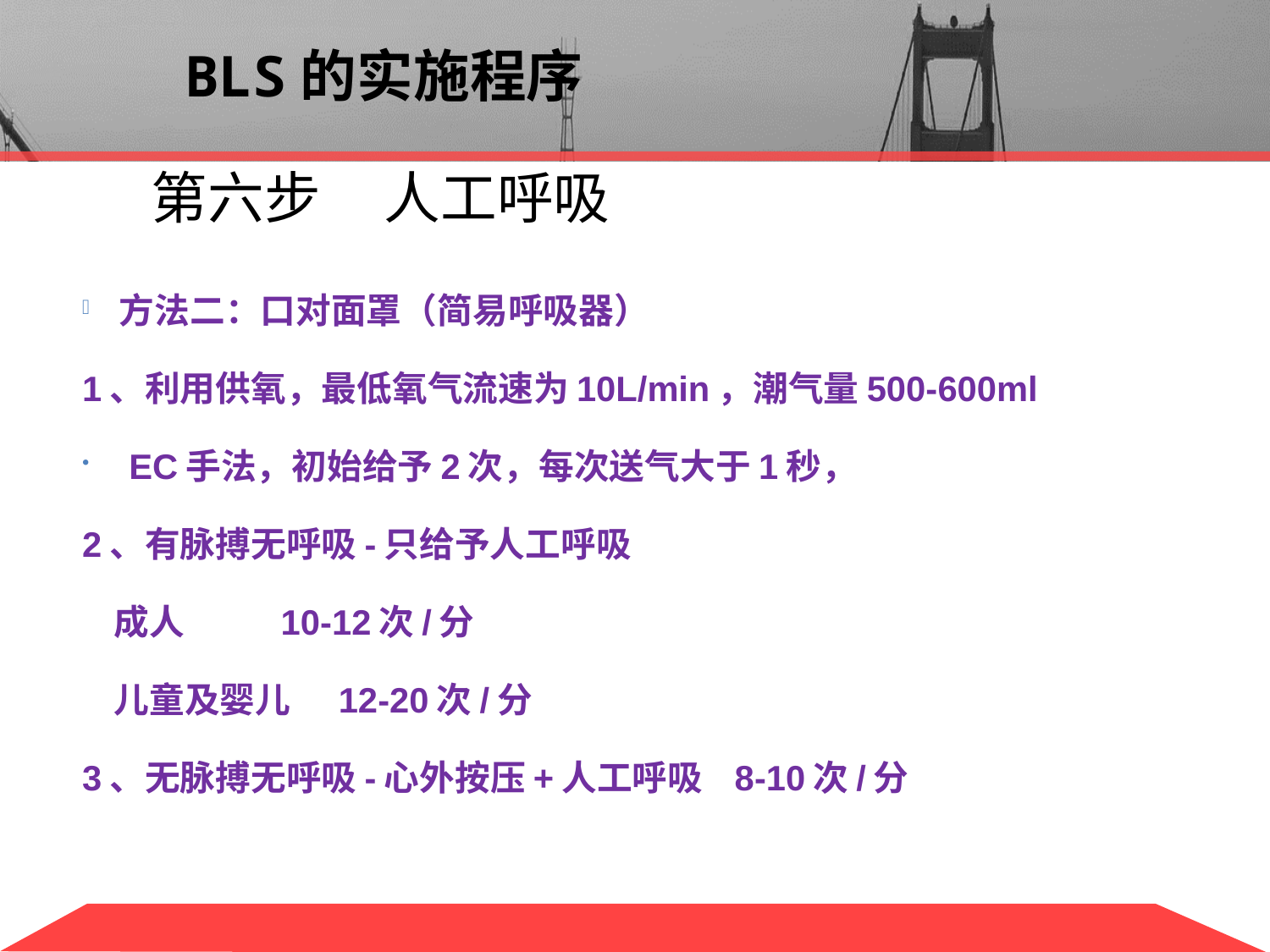

# BLS的实施程序 第六步     人工呼吸
方法二：口对面罩（简易呼吸器）
1、利用供氧，最低氧气流速为10L/min，潮气量500-600ml
 EC手法，初始给予2次，每次送气大于1秒，
2、有脉搏无呼吸-只给予人工呼吸
   成人           10-12次/分
   儿童及婴儿     12-20次/分
3、无脉搏无呼吸-心外按压+人工呼吸   8-10次/分